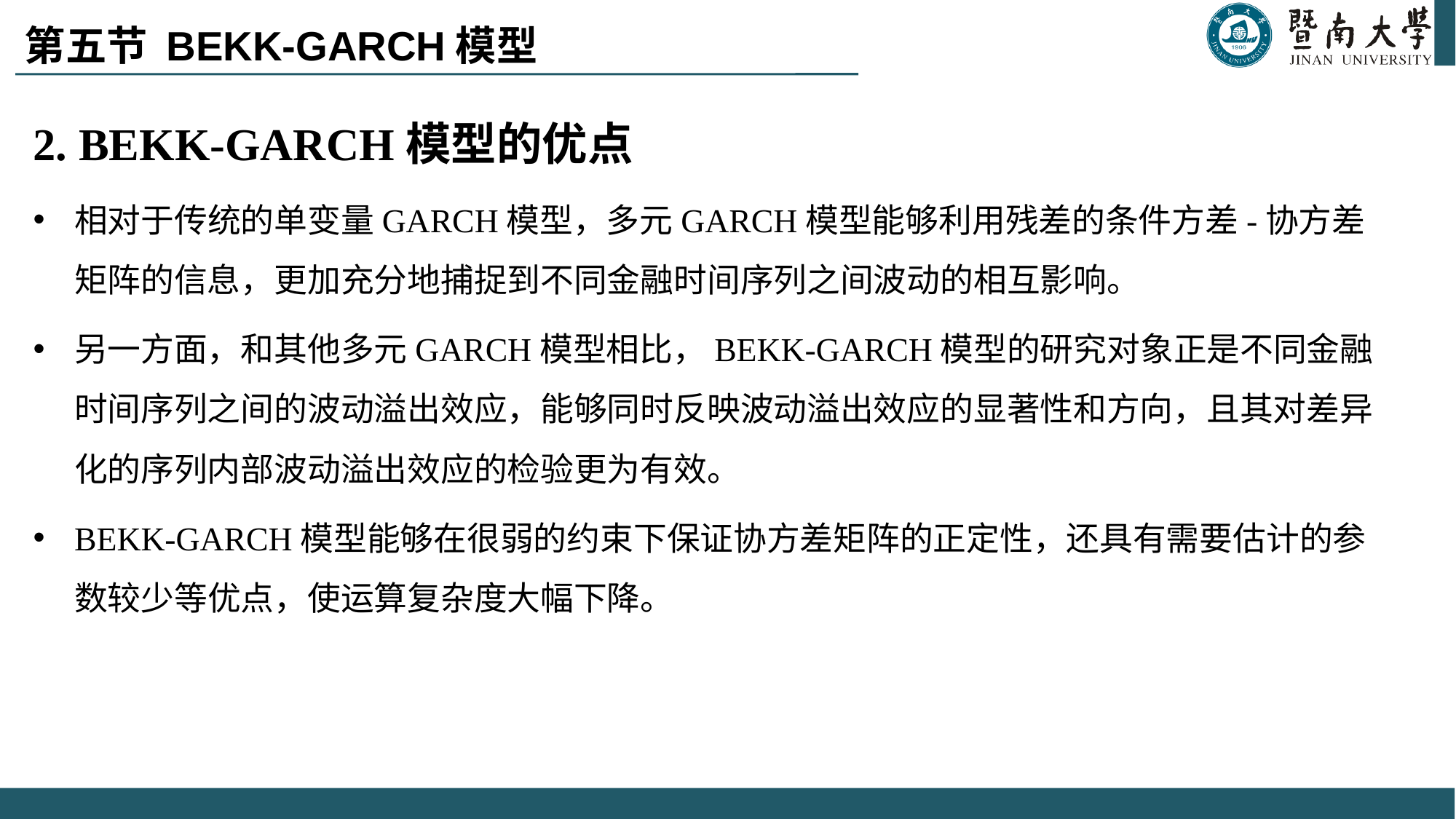

第五节 BEKK-GARCH模型
2. BEKK-GARCH模型的优点
相对于传统的单变量GARCH模型，多元GARCH模型能够利用残差的条件方差-协方差矩阵的信息，更加充分地捕捉到不同金融时间序列之间波动的相互影响。
另一方面，和其他多元GARCH模型相比，BEKK-GARCH模型的研究对象正是不同金融时间序列之间的波动溢出效应，能够同时反映波动溢出效应的显著性和方向，且其对差异化的序列内部波动溢出效应的检验更为有效。
BEKK-GARCH模型能够在很弱的约束下保证协方差矩阵的正定性，还具有需要估计的参数较少等优点，使运算复杂度大幅下降。